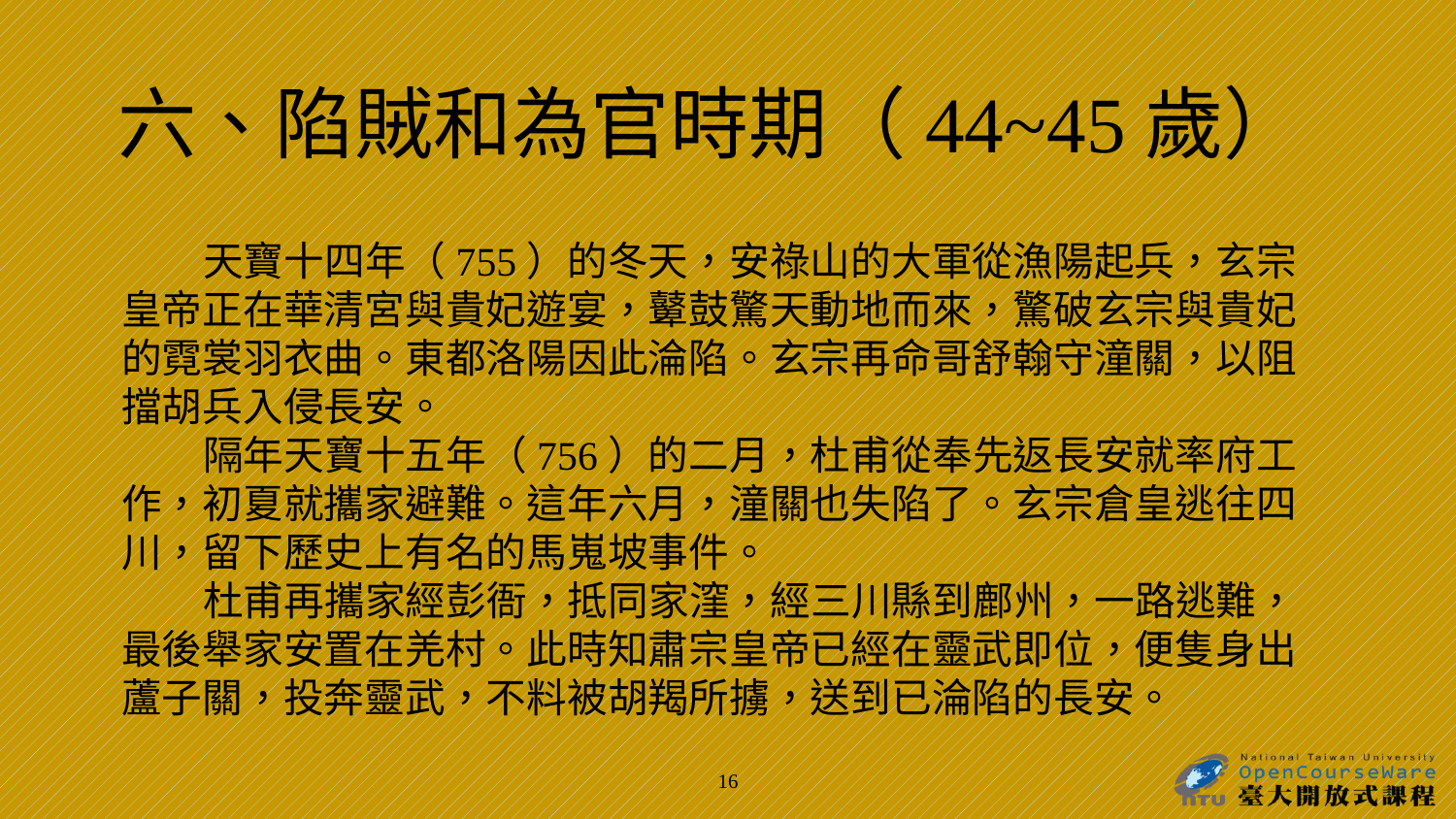

六、陷賊和為官時期（44~45歲）
        天寶十四年（755）的冬天，安祿山的大軍從漁陽起兵，玄宗皇帝正在華清宮與貴妃遊宴，鼙鼓驚天動地而來，驚破玄宗與貴妃的霓裳羽衣曲。東都洛陽因此淪陷。玄宗再命哥舒翰守潼關，以阻擋胡兵入侵長安。
        隔年天寶十五年（756）的二月，杜甫從奉先返長安就率府工作，初夏就攜家避難。這年六月，潼關也失陷了。玄宗倉皇逃往四川，留下歷史上有名的馬嵬坡事件。
        杜甫再攜家經彭衙，抵同家漥，經三川縣到鄜州，一路逃難，最後舉家安置在羌村。此時知肅宗皇帝已經在靈武即位，便隻身出蘆子關，投奔靈武，不料被胡羯所擄，送到已淪陷的長安。
16